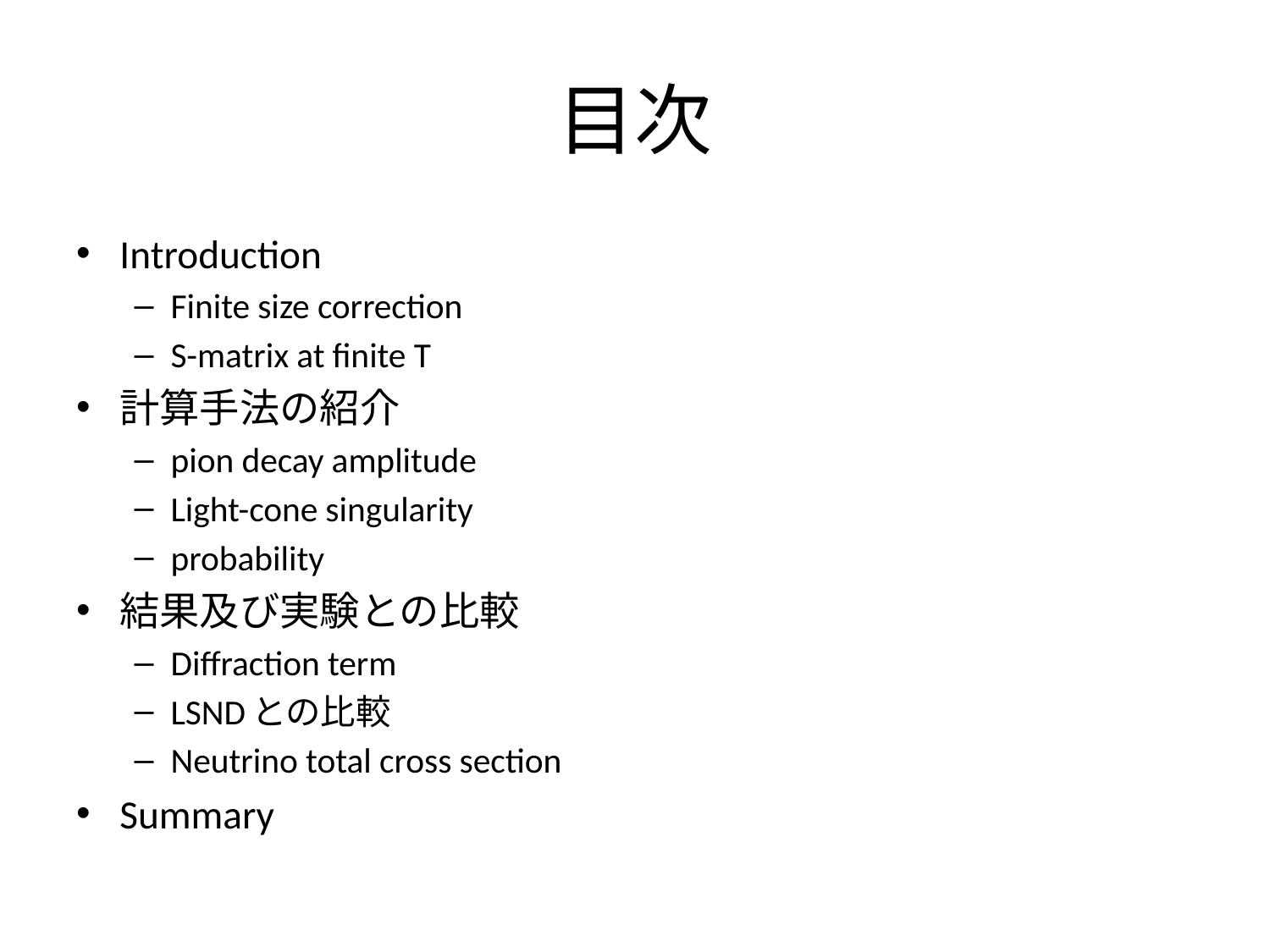

# 目次
Introduction
Finite size correction
S-matrix at finite T
計算手法の紹介
pion decay amplitude
Light-cone singularity
probability
結果及び実験との比較
Diffraction term
LSNDとの比較
Neutrino total cross section
Summary